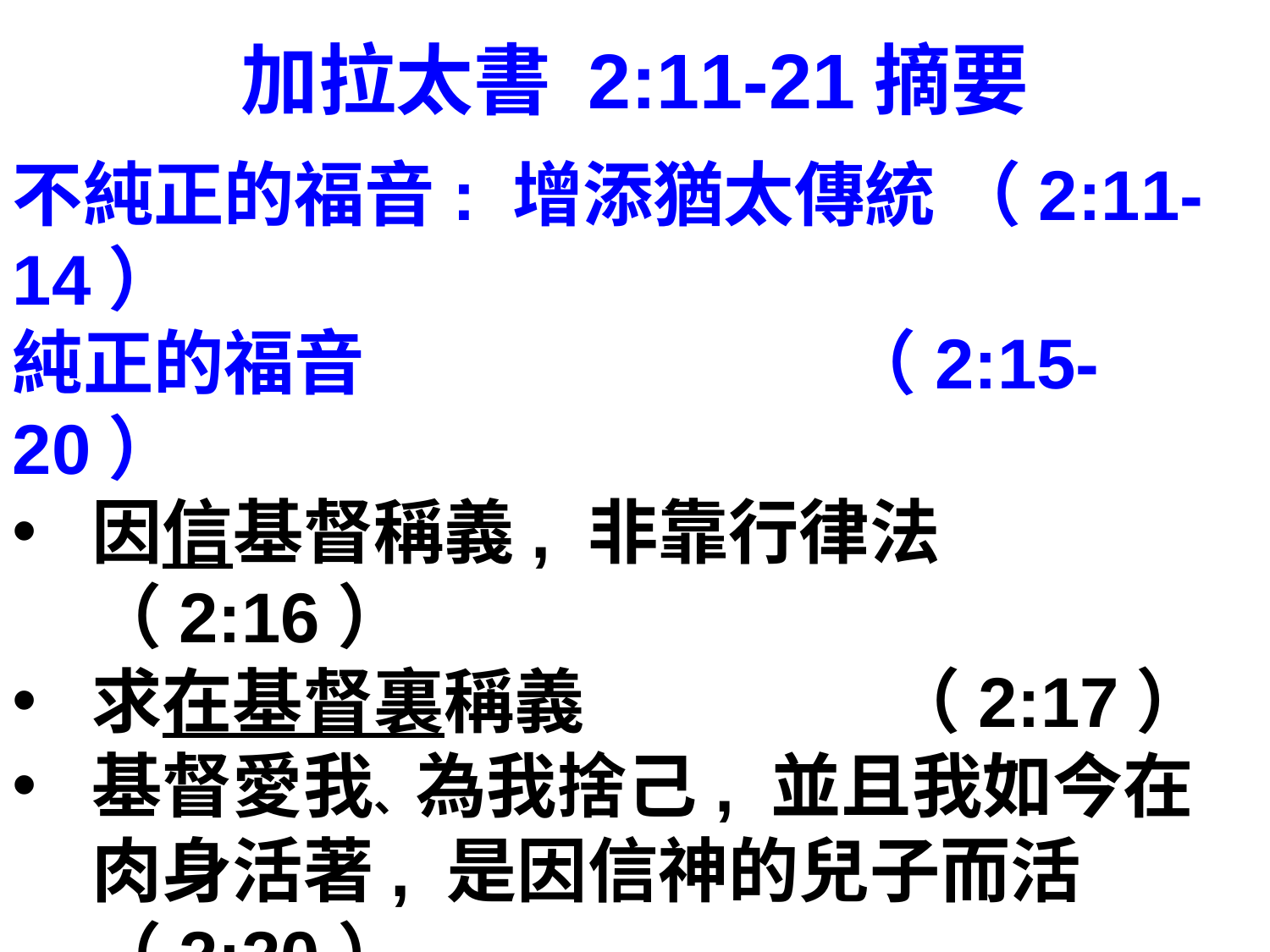

加拉太書 2:11-21摘要

不純正的福音: 增添猶太傳統 （2:11-14）
純正的福音                              （2:15-20）
因信基督稱義, 非靠行律法 （2:16）
求在基督裏稱義                   （2:17）
基督愛我、為我捨己, 並且我如今在肉身活著, 是因信神的兒子而活（2:20）
結論：不要廢掉神的恩            （2:21）
過去所拆毀的若重新建造,仍是罪人
要繼續信靠神的恩在基督裏成就神的義